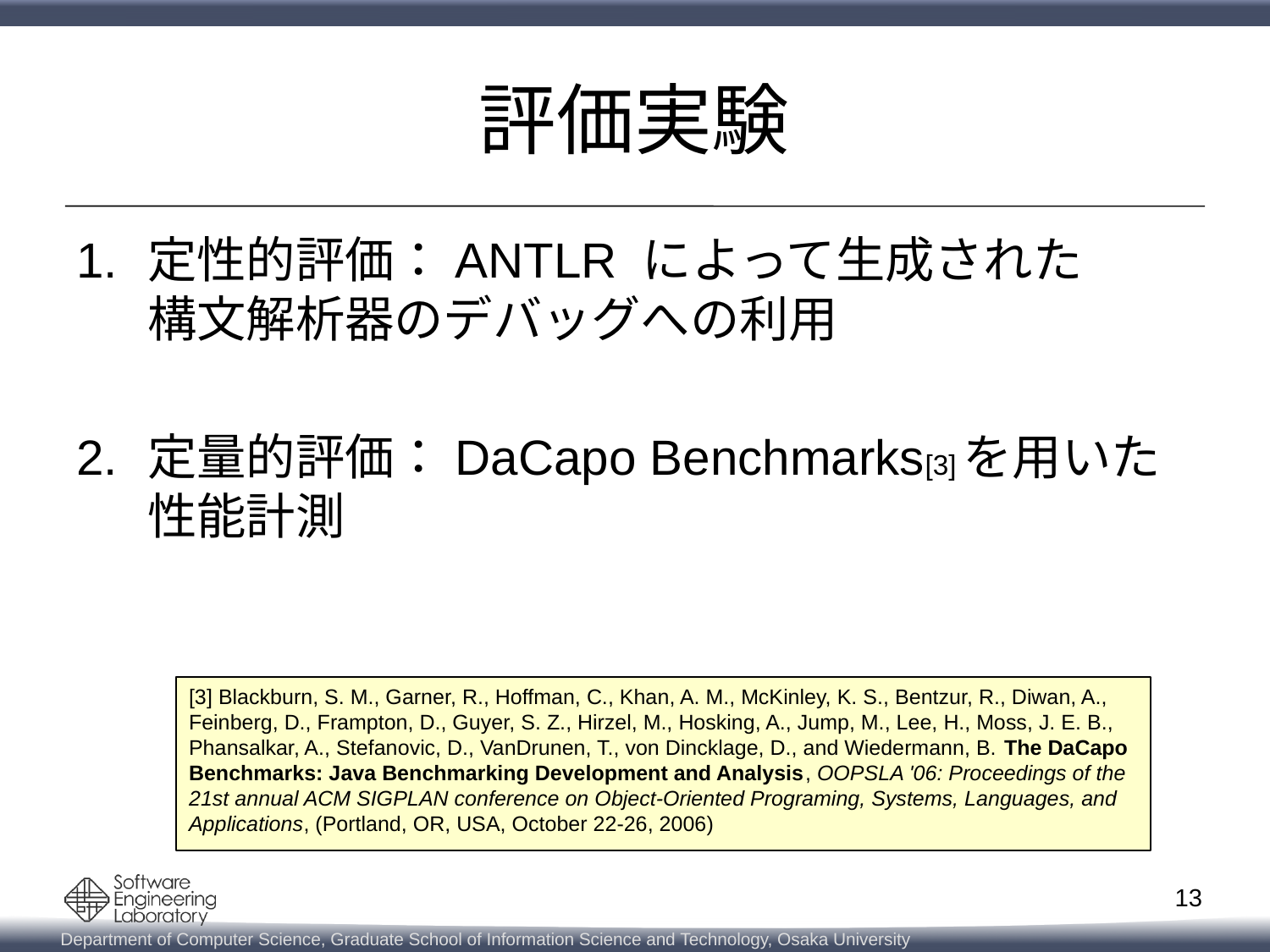

# 評価実験
定性的評価：ANTLR によって生成された
構文解析器のデバッグへの利用

定量的評価：DaCapo Benchmarks[3]を用いた
性能計測
[3] Blackburn, S. M., Garner, R., Hoffman, C., Khan, A. M., McKinley, K. S., Bentzur, R., Diwan, A., Feinberg, D., Frampton, D., Guyer, S. Z., Hirzel, M., Hosking, A., Jump, M., Lee, H., Moss, J. E. B., Phansalkar, A., Stefanovic, D., VanDrunen, T., von Dincklage, D., and Wiedermann, B. The DaCapo Benchmarks: Java Benchmarking Development and Analysis, OOPSLA '06: Proceedings of the 21st annual ACM SIGPLAN conference on Object-Oriented Programing, Systems, Languages, and Applications, (Portland, OR, USA, October 22-26, 2006)
13